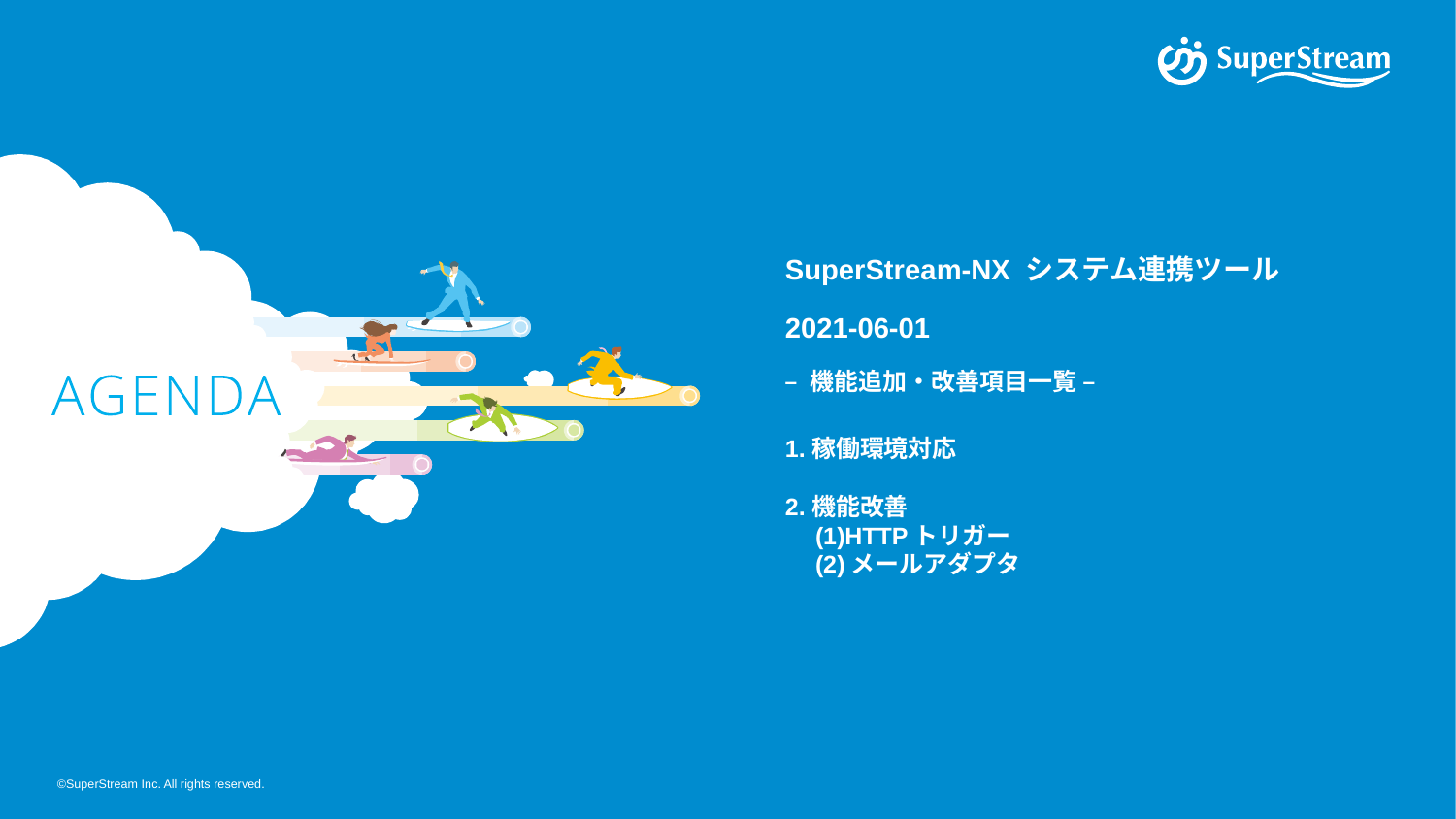

SuperStream-NX システム連携ツール
2021-06-01
– 機能追加・改善項目一覧 –

1.稼働環境対応

2.機能改善
　(1)HTTPトリガー
　(2)メールアダプタ

©SuperStream Inc. All rights reserved.